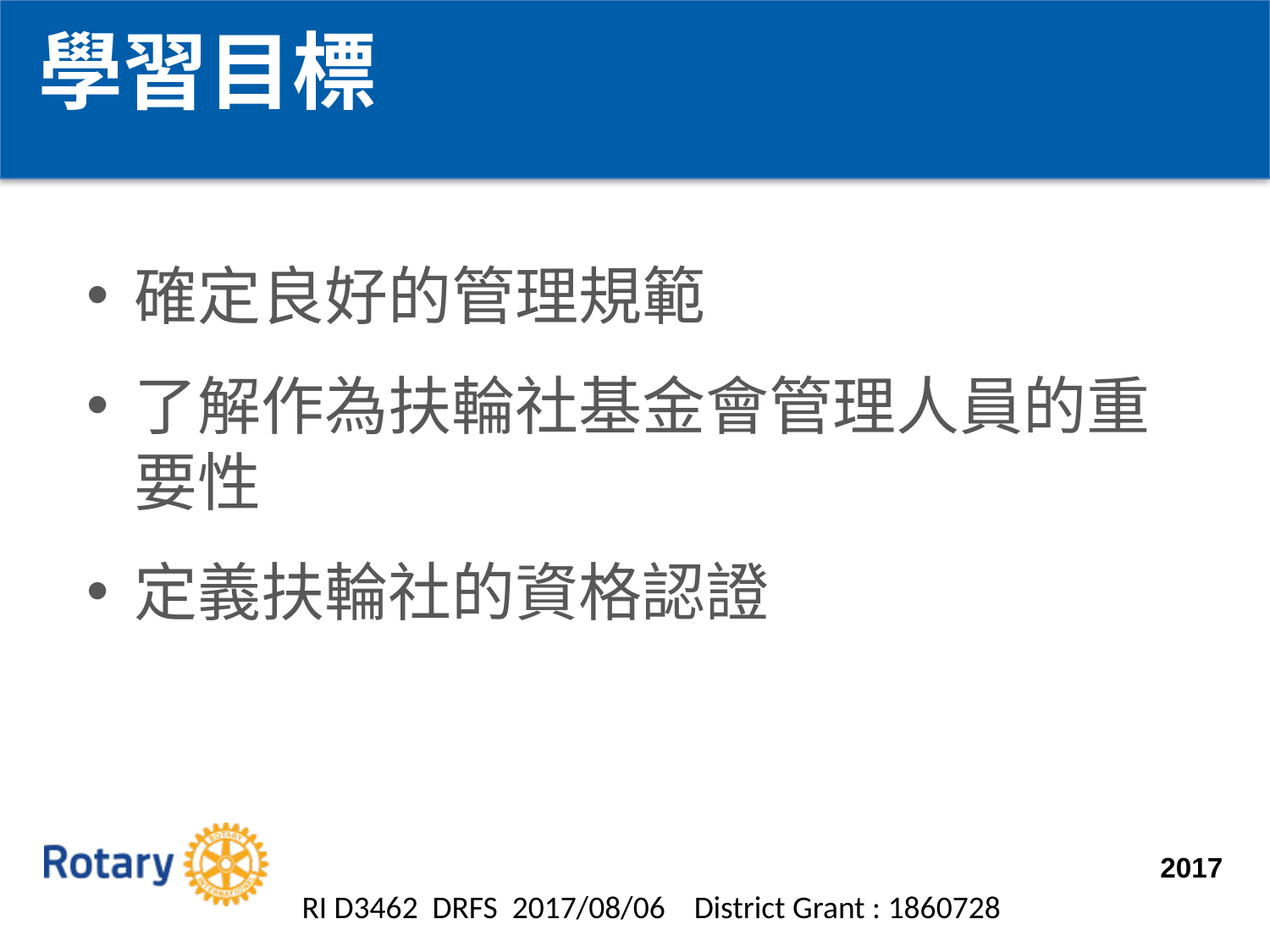

學習目標
確定良好的管理規範
了解作為扶輪社基金會管理人員的重要性
定義扶輪社的資格認證